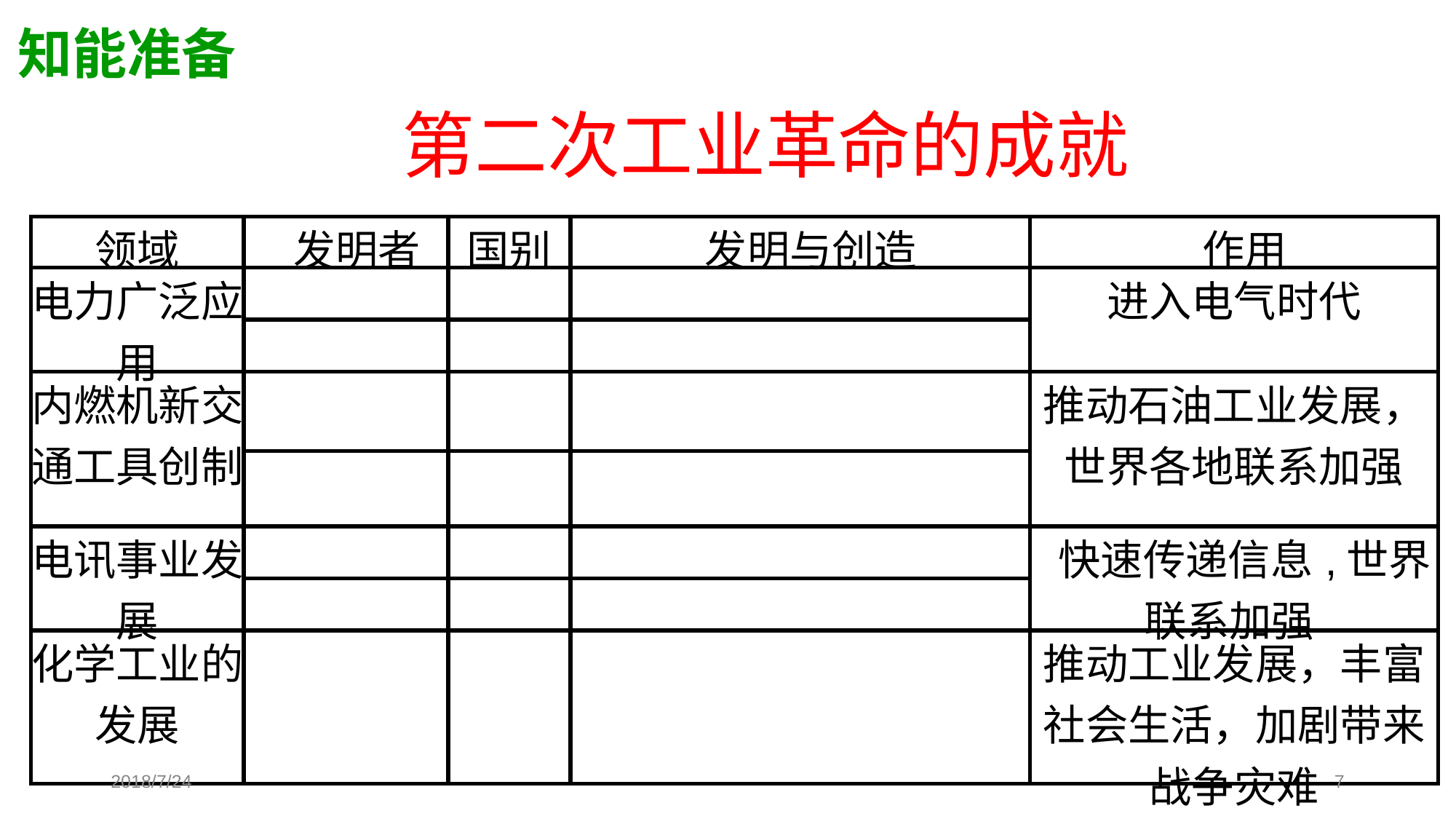

知能准备
第二次工业革命的成就
| 领域 | 发明者 | 国别 | 发明与创造 | 作用 |
| --- | --- | --- | --- | --- |
| 电力广泛应用 |  |  |  | 进入电气时代 |
|  |  |  |  |  |
| 内燃机新交通工具创制 |  |  |  | 推动石油工业发展，世界各地联系加强 |
|  |  |  |  |  |
| 电讯事业发展 |  |  |  | 快速传递信息,世界联系加强 |
|  |  |  |  |  |
| 化学工业的发展 |  |  |  | 推动工业发展，丰富社会生活，加剧带来战争灾难 |
2018/7/24
7